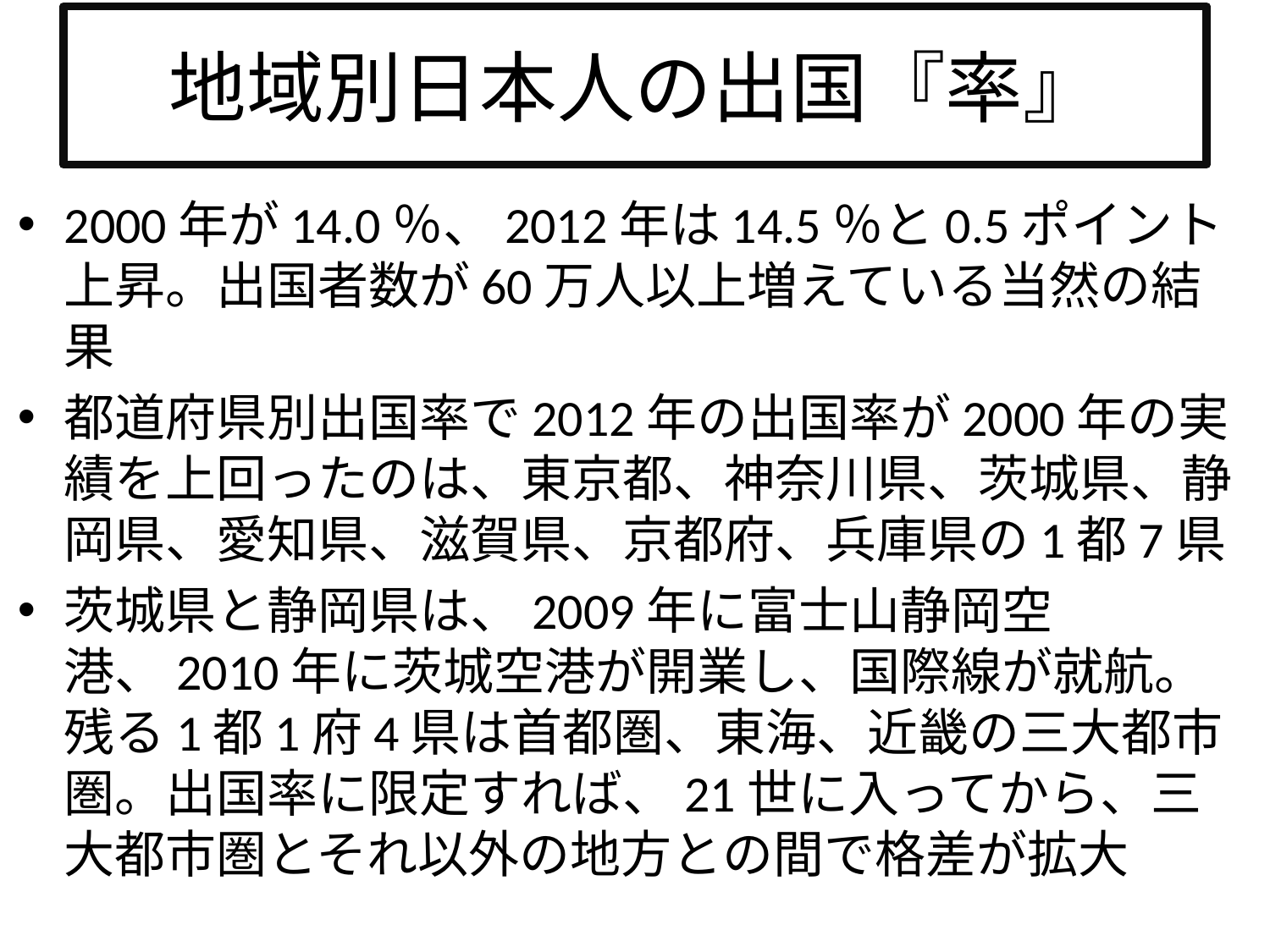

# 地域別日本人の出国『率』
2000年が14.0％、2012年は14.5％と0.5ポイント上昇。出国者数が60万人以上増えている当然の結果
都道府県別出国率で2012年の出国率が2000年の実績を上回ったのは、東京都、神奈川県、茨城県、静岡県、愛知県、滋賀県、京都府、兵庫県の1都7県
茨城県と静岡県は、2009年に富士山静岡空港、2010年に茨城空港が開業し、国際線が就航。残る1都1府4県は首都圏、東海、近畿の三大都市圏。出国率に限定すれば、21世に入ってから、三大都市圏とそれ以外の地方との間で格差が拡大